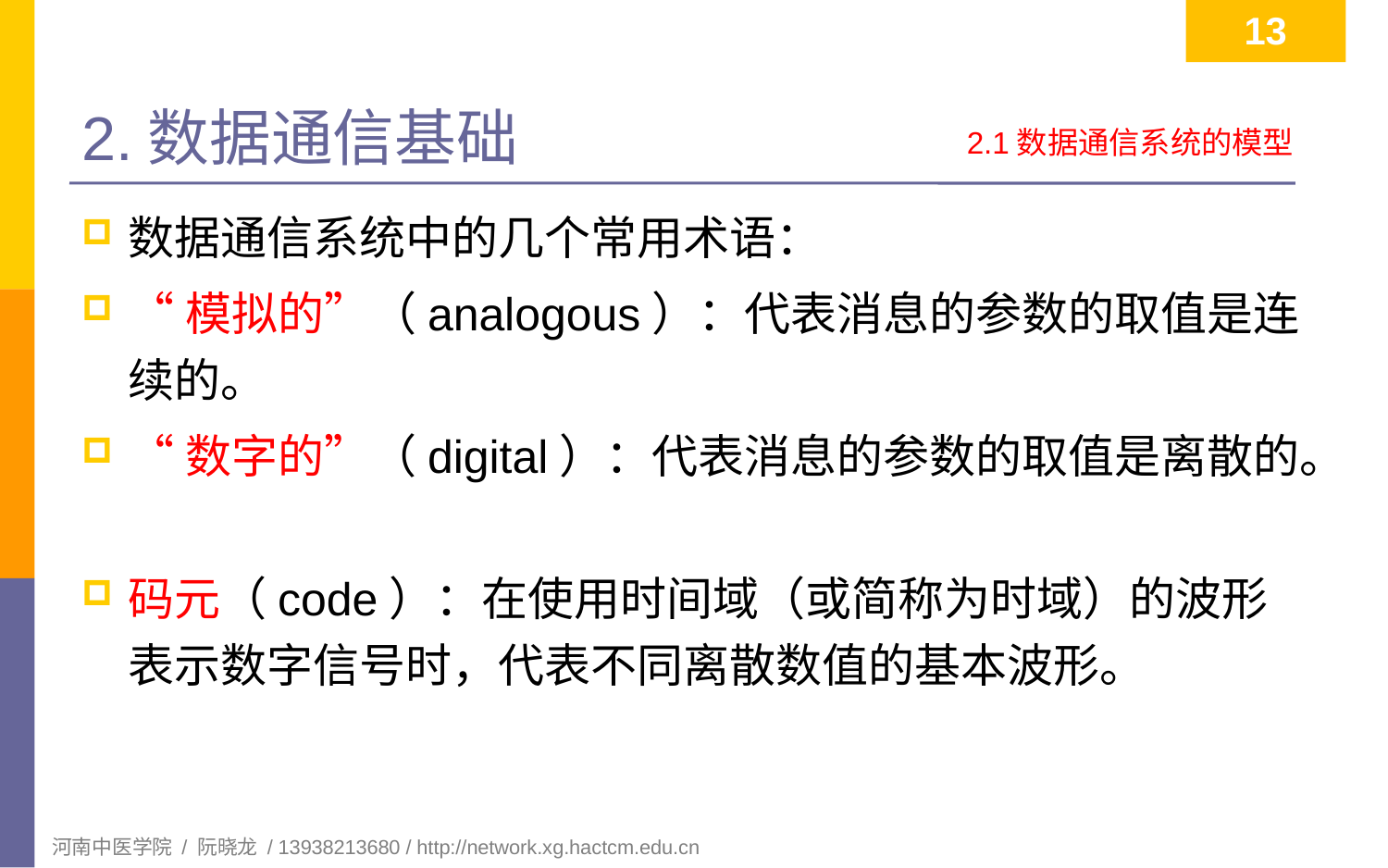

13
# 2.数据通信基础
2.1数据通信系统的模型

数据通信系统中的几个常用术语：
“模拟的”（analogous）：代表消息的参数的取值是连续的。
“数字的”（digital）：代表消息的参数的取值是离散的。
码元（code）：在使用时间域（或简称为时域）的波形表示数字信号时，代表不同离散数值的基本波形。